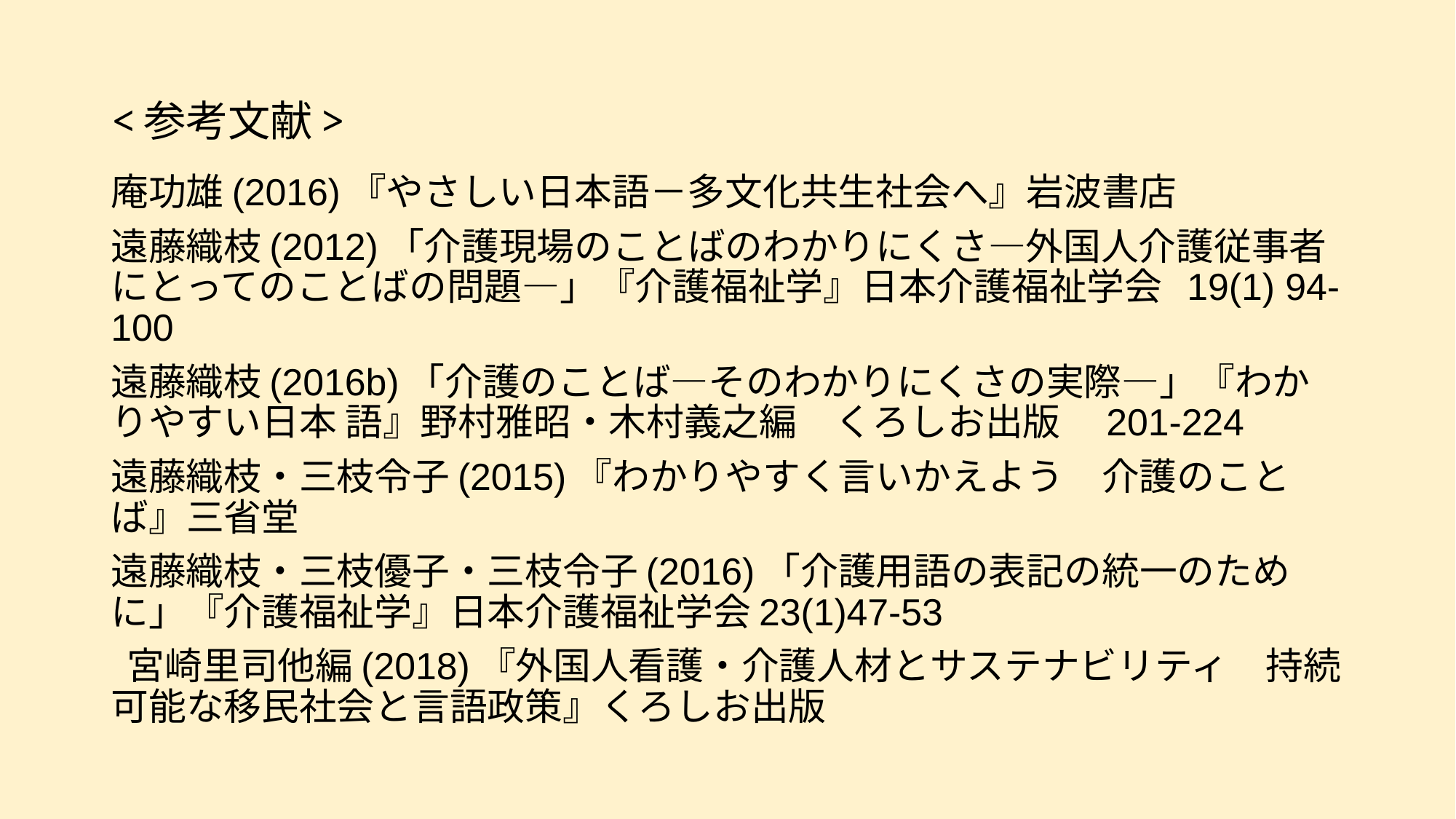

# <参考文献>
庵功雄(2016)『やさしい日本語－多文化共生社会へ』岩波書店
遠藤織枝(2012)「介護現場のことばのわかりにくさ―外国人介護従事者にとってのことばの問題―」『介護福祉学』日本介護福祉学会  19(1) 94-100
遠藤織枝(2016b)「介護のことば―そのわかりにくさの実際―」『わかりやすい日本 語』野村雅昭・木村義之編　くろしお出版　201-224
遠藤織枝・三枝令子(2015)『わかりやすく言いかえよう　介護のことば』三省堂
遠藤織枝・三枝優子・三枝令子(2016)「介護用語の表記の統一のために」『介護福祉学』日本介護福祉学会23(1)47-53
 宮崎里司他編(2018)『外国人看護・介護人材とサステナビリティ　持続可能な移民社会と言語政策』くろしお出版